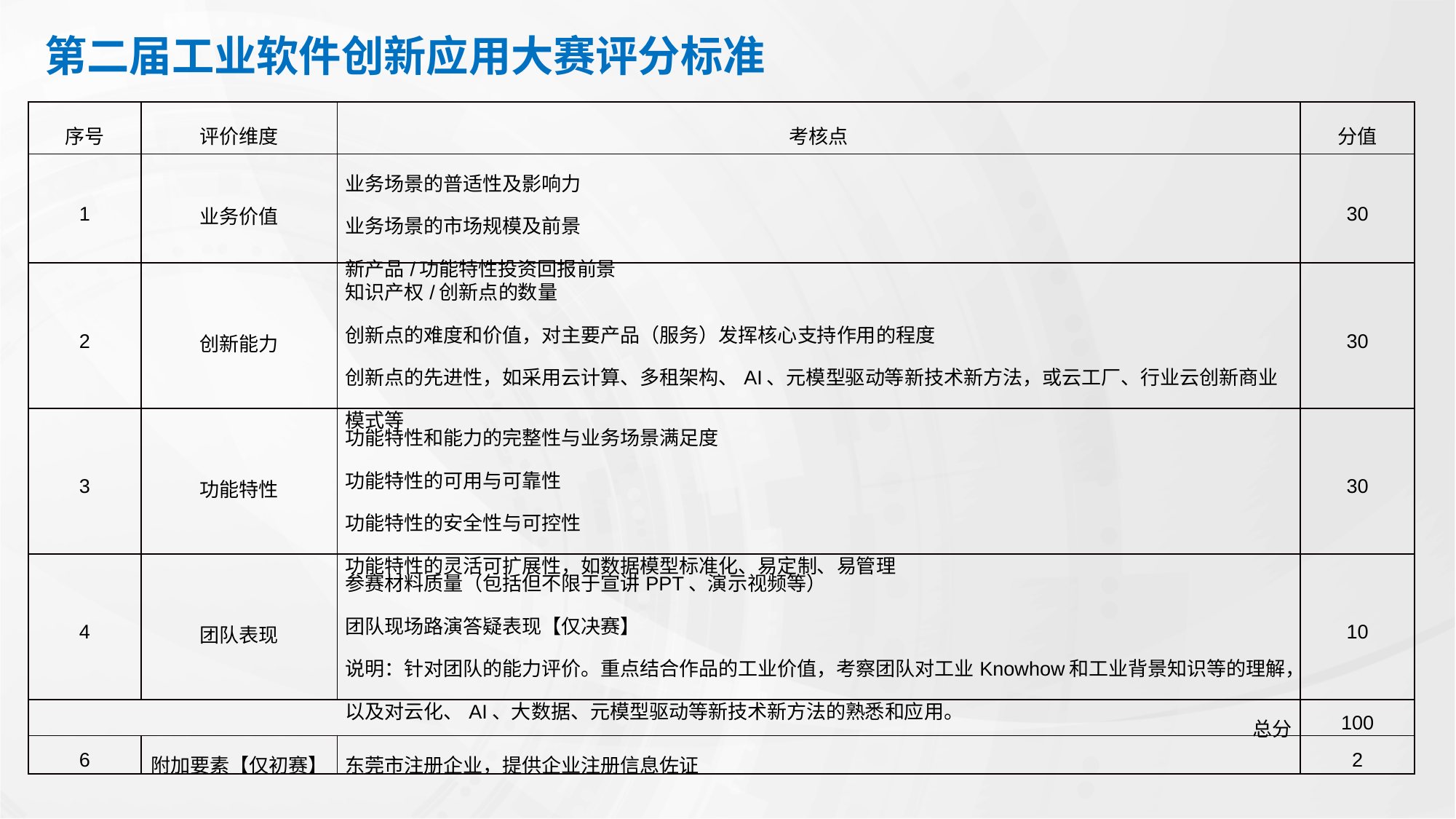

第二届工业软件创新应用大赛评分标准
| 序号 | 评价维度 | 考核点 | 分值 |
| --- | --- | --- | --- |
| 1 | 业务价值 | 业务场景的普适性及影响力 业务场景的市场规模及前景 新产品/功能特性投资回报前景 | 30 |
| 2 | 创新能力 | 知识产权/创新点的数量 创新点的难度和价值，对主要产品（服务）发挥核心支持作用的程度 创新点的先进性，如采用云计算、多租架构、AI、元模型驱动等新技术新方法，或云工厂、行业云创新商业模式等 | 30 |
| 3 | 功能特性 | 功能特性和能力的完整性与业务场景满足度 功能特性的可用与可靠性 功能特性的安全性与可控性 功能特性的灵活可扩展性，如数据模型标准化、易定制、易管理 | 30 |
| 4 | 团队表现 | 参赛材料质量（包括但不限于宣讲PPT、演示视频等） 团队现场路演答疑表现【仅决赛】 说明：针对团队的能力评价。重点结合作品的工业价值，考察团队对工业Knowhow和工业背景知识等的理解，以及对云化、AI、大数据、元模型驱动等新技术新方法的熟悉和应用。 | 10 |
| 总分 |  |  | 100 |
| 6 | 附加要素【仅初赛】 | 东莞市注册企业，提供企业注册信息佐证 | 2 |